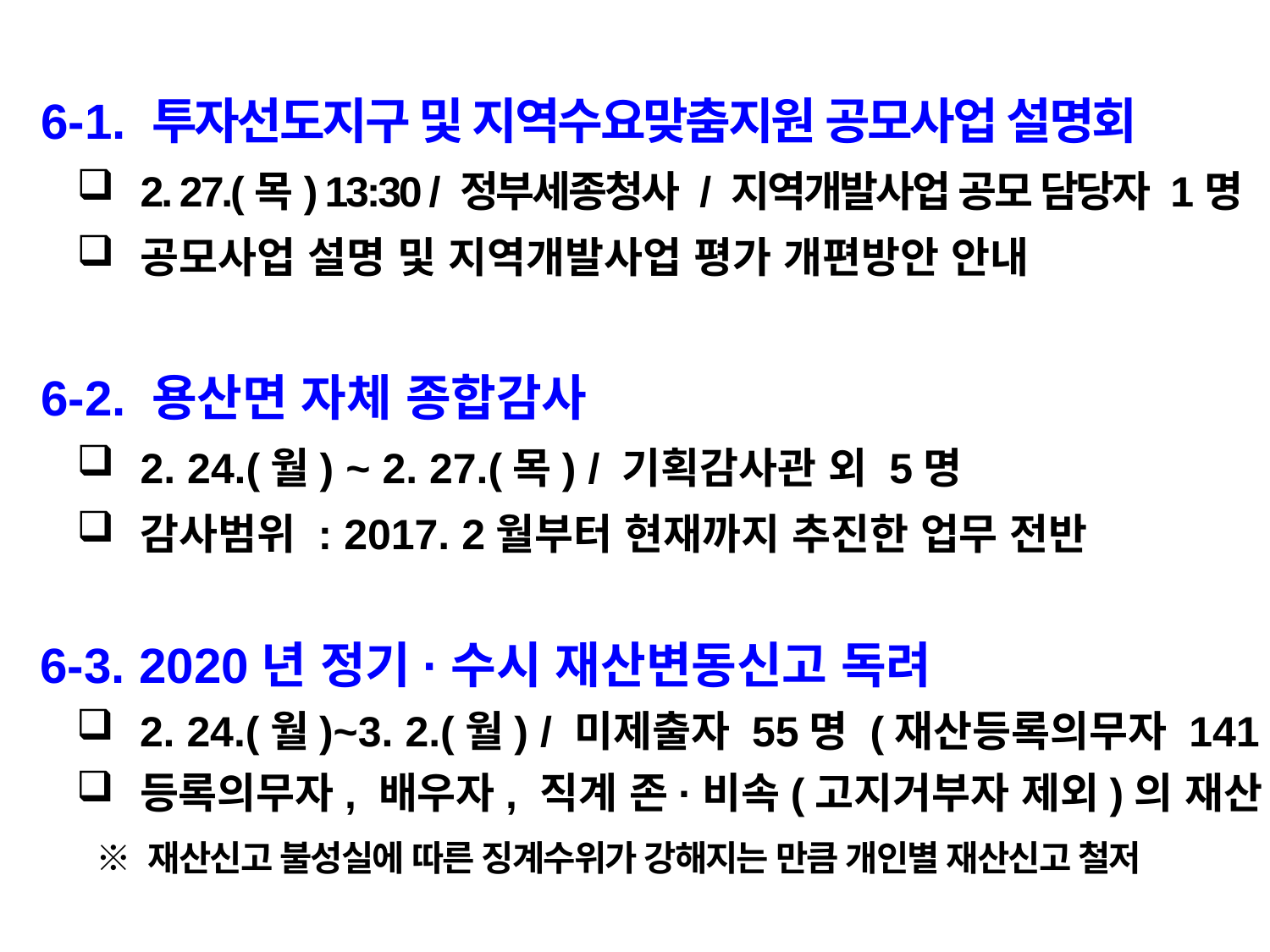

6-1. 투자선도지구 및 지역수요맞춤지원 공모사업 설명회
2. 27.(목) 13:30 / 정부세종청사 / 지역개발사업 공모 담당자 1명
공모사업 설명 및 지역개발사업 평가 개편방안 안내

  6-2. 용산면 자체 종합감사
2. 24.(월) ~ 2. 27.(목) / 기획감사관 외 5명
감사범위 : 2017. 2월부터 현재까지 추진한 업무 전반
  6-3. 2020년 정기·수시 재산변동신고 독려
2. 24.(월)~3. 2.(월) / 미제출자 55명 (재산등록의무자 141명)
등록의무자, 배우자, 직계 존·비속(고지거부자 제외)의 재산
  ※ 재산신고 불성실에 따른 징계수위가 강해지는 만큼 개인별 재산신고 철저